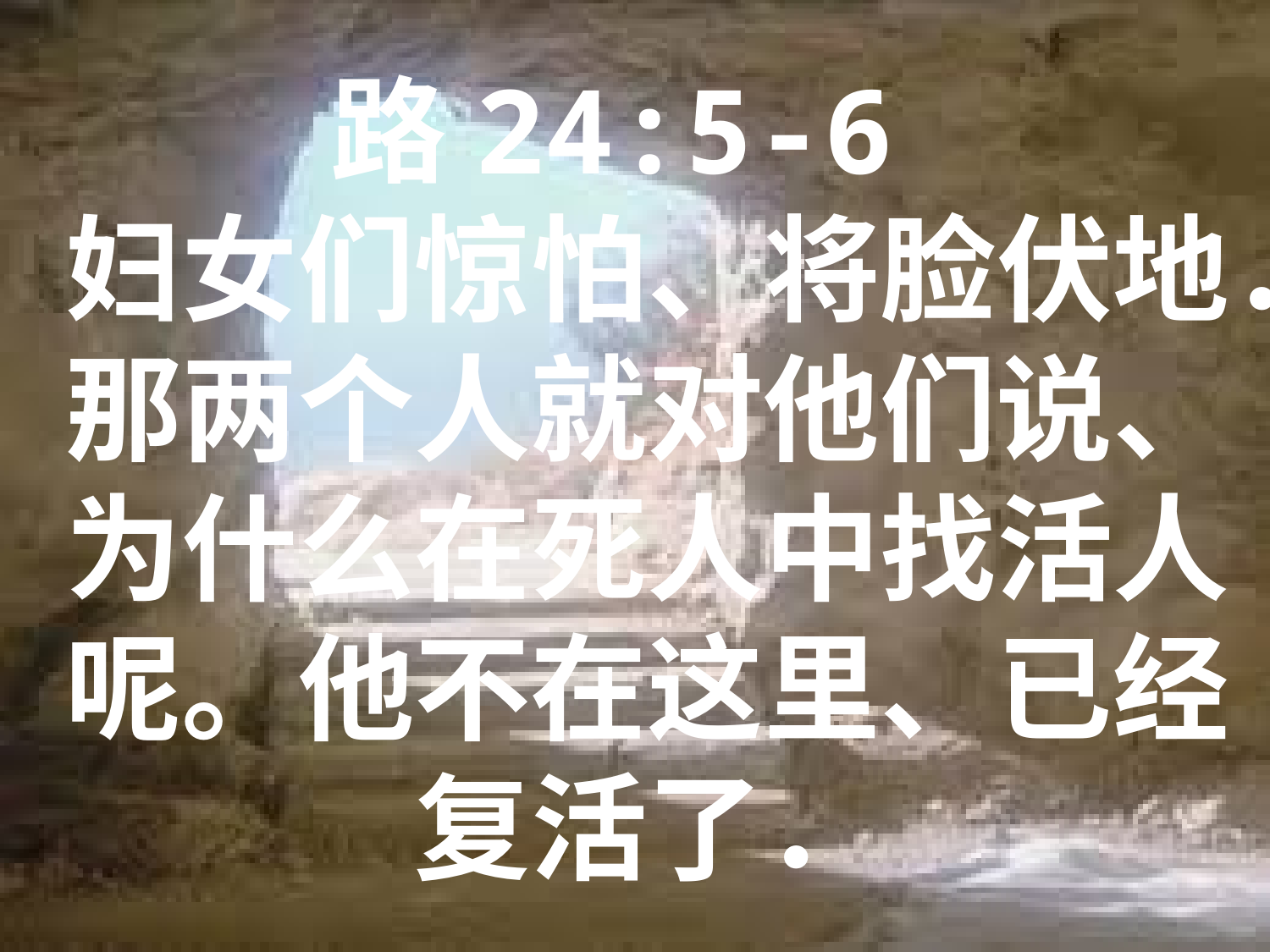

# 路24:5-6 妇女们惊怕、将脸伏地．那两个人就对他们说、为什么在死人中找活人呢。他不在这里、已经复活了．